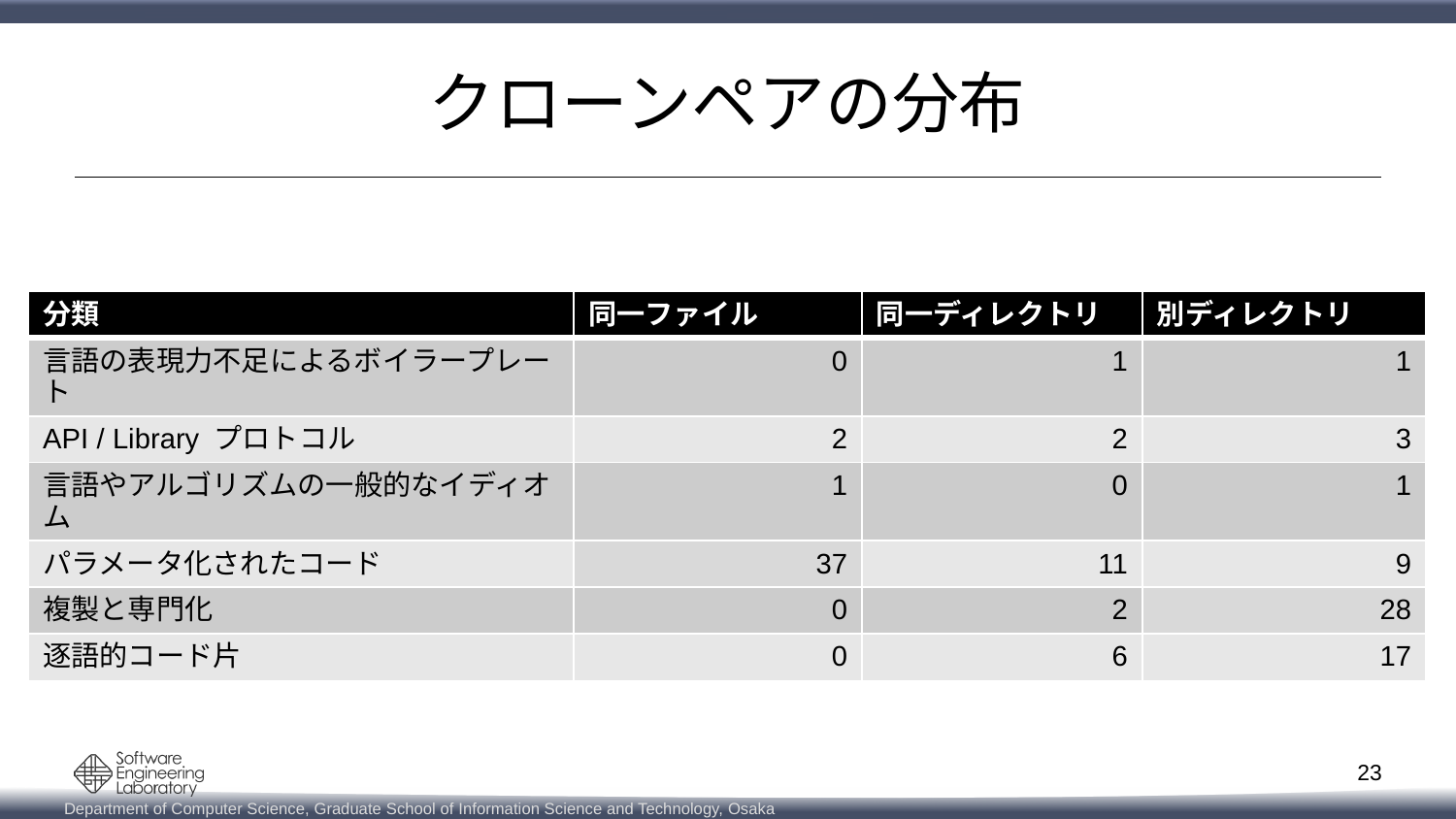

# クローンペアの分布

| 分類 | 同一ファイル | 同一ディレクトリ | 別ディレクトリ |
| --- | --- | --- | --- |
| 言語の表現力不足によるボイラープレート | 0 | 1 | 1 |
| API / Library プロトコル | 2 | 2 | 3 |
| 言語やアルゴリズムの一般的なイディオム | 1 | 0 | 1 |
| パラメータ化されたコード | 37 | 11 | 9 |
| 複製と専門化 | 0 | 2 | 28 |
| 逐語的コード片 | 0 | 6 | 17 |
23